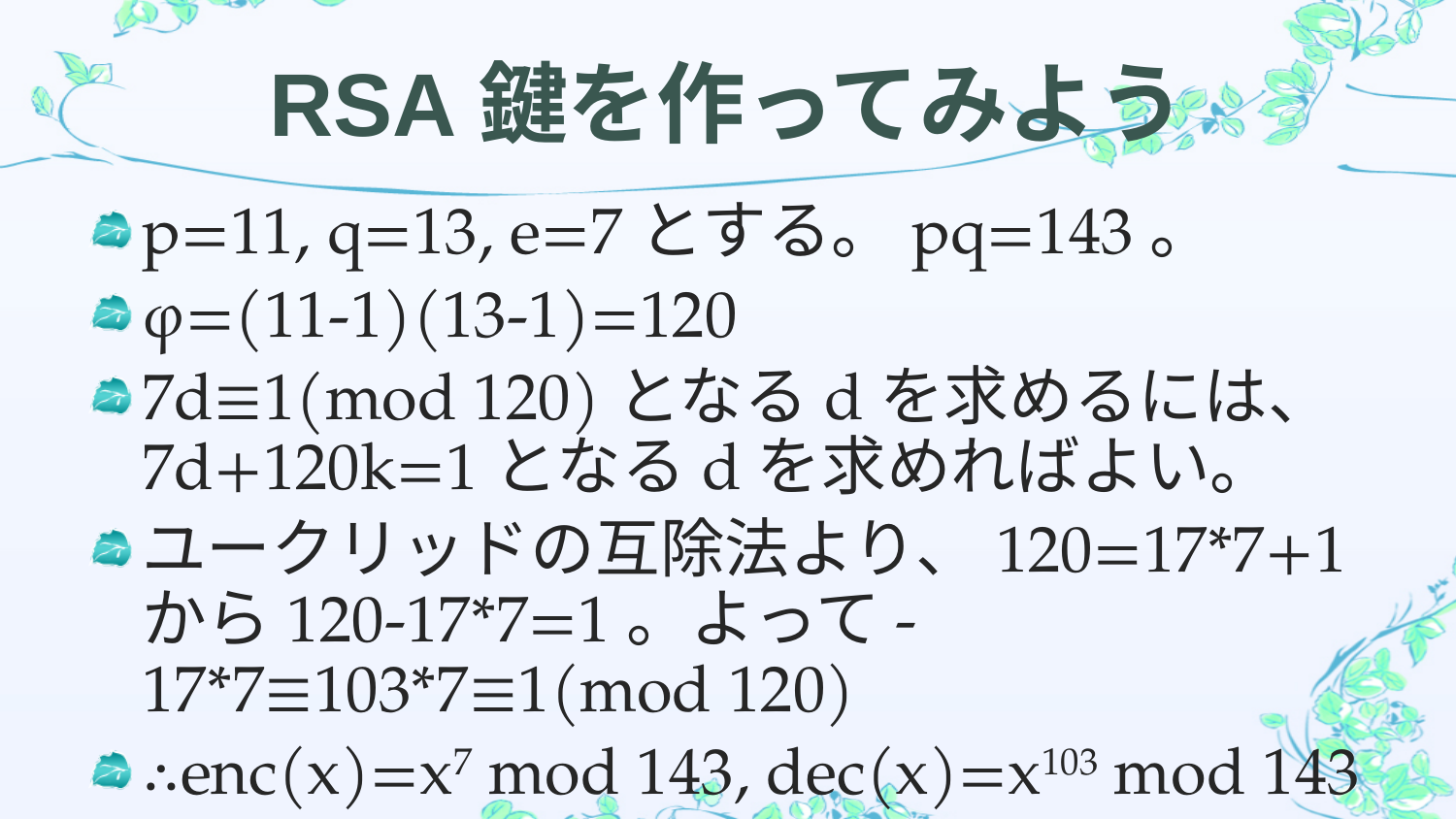

# RSA鍵を作ってみよう
p=11, q=13, e=7とする。pq=143。
φ=(11-1)(13-1)=120
7d≡1(mod 120)となるdを求めるには、7d+120k=1となるdを求めればよい。
ユークリッドの互除法より、120=17*7+1から120-17*7=1。よって-17*7≡103*7≡1(mod 120)
∴enc(x)=x7 mod 143, dec(x)=x103 mod 143